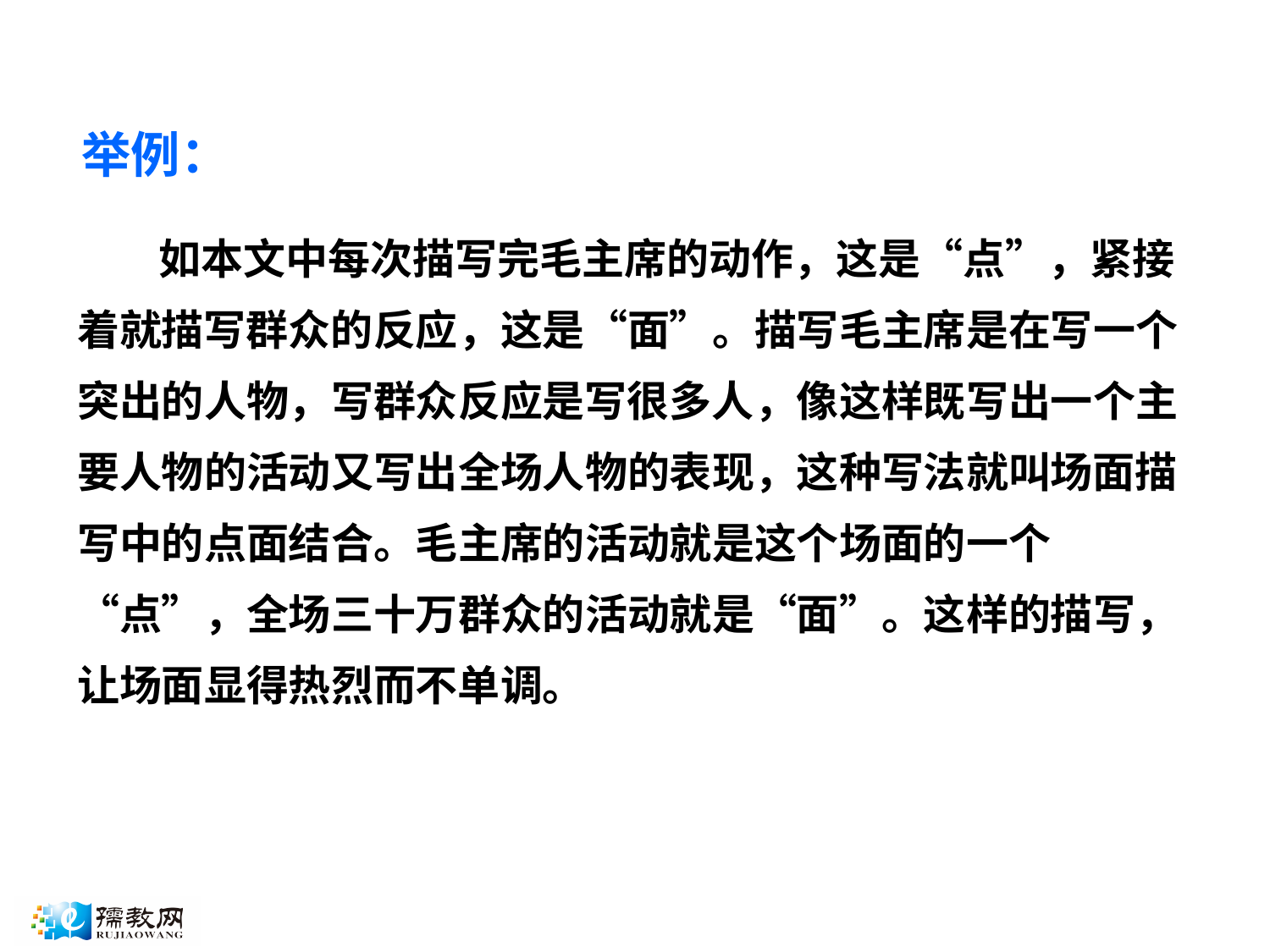

举例：
 如本文中每次描写完毛主席的动作，这是“点”，紧接着就描写群众的反应，这是“面”。描写毛主席是在写一个突出的人物，写群众反应是写很多人，像这样既写出一个主要人物的活动又写出全场人物的表现，这种写法就叫场面描写中的点面结合。毛主席的活动就是这个场面的一个“点”，全场三十万群众的活动就是“面”。这样的描写，让场面显得热烈而不单调。